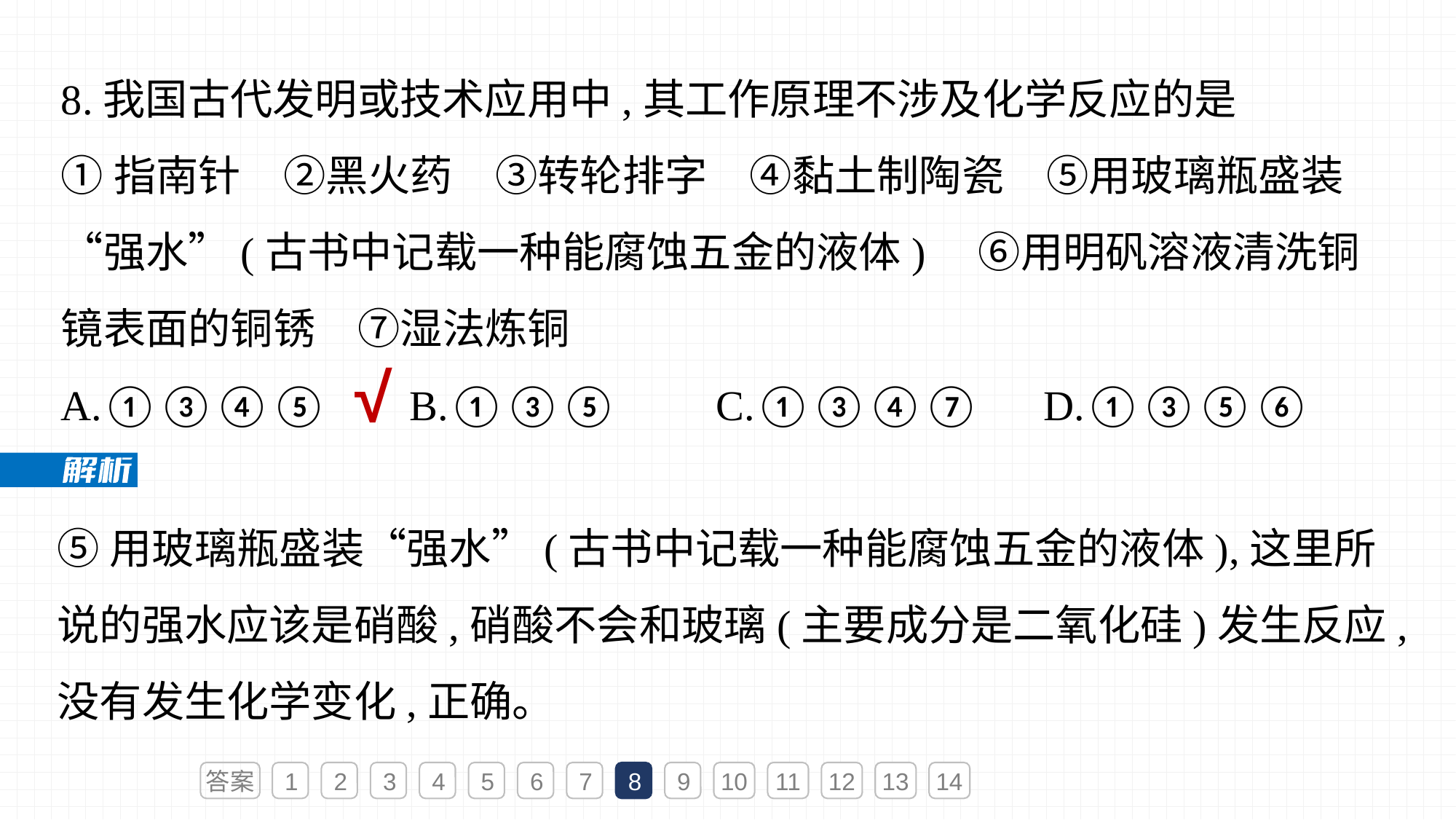

8.我国古代发明或技术应用中,其工作原理不涉及化学反应的是
①指南针　②黑火药　③转轮排字　④黏土制陶瓷　⑤用玻璃瓶盛装“强水”(古书中记载一种能腐蚀五金的液体)　⑥用明矾溶液清洗铜镜表面的铜锈　⑦湿法炼铜
A.①③④⑤	  B.①③⑤	C.①③④⑦	D.①③⑤⑥
√

⑤用玻璃瓶盛装“强水”(古书中记载一种能腐蚀五金的液体),这里所说的强水应该是硝酸,硝酸不会和玻璃(主要成分是二氧化硅)发生反应,没有发生化学变化,正确。
答案
1
2
3
4
5
6
7
8
9
10
11
12
13
14